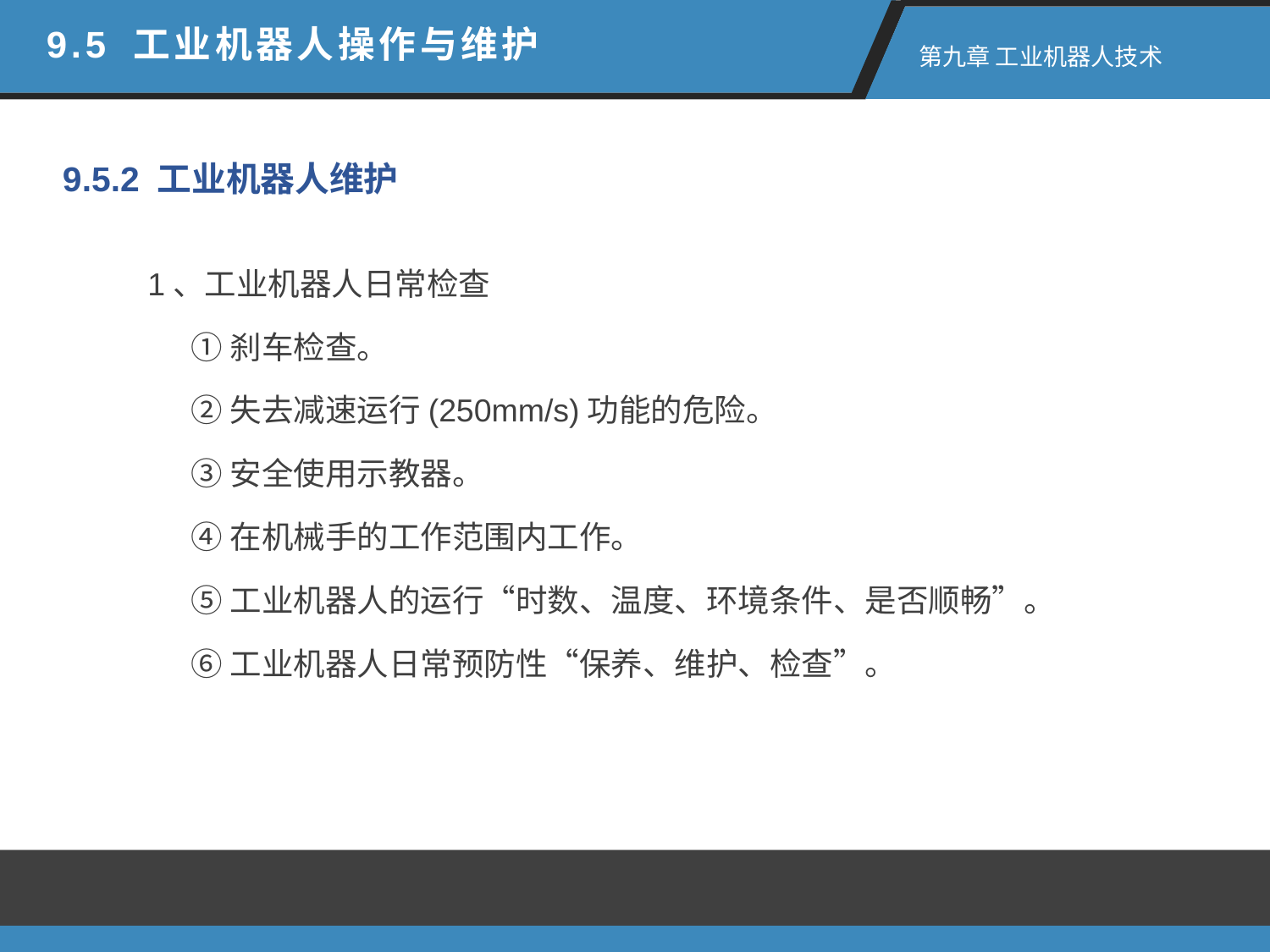

9.5 工业机器人操作与维护
第九章 工业机器人技术
9.5.2 工业机器人维护
1、工业机器人日常检查
      ①刹车检查。
      ②失去减速运行(250mm/s)功能的危险。
      ③安全使用示教器。
      ④在机械手的工作范围内工作。
      ⑤工业机器人的运行“时数、温度、环境条件、是否顺畅”。
      ⑥工业机器人日常预防性“保养、维护、检查”。